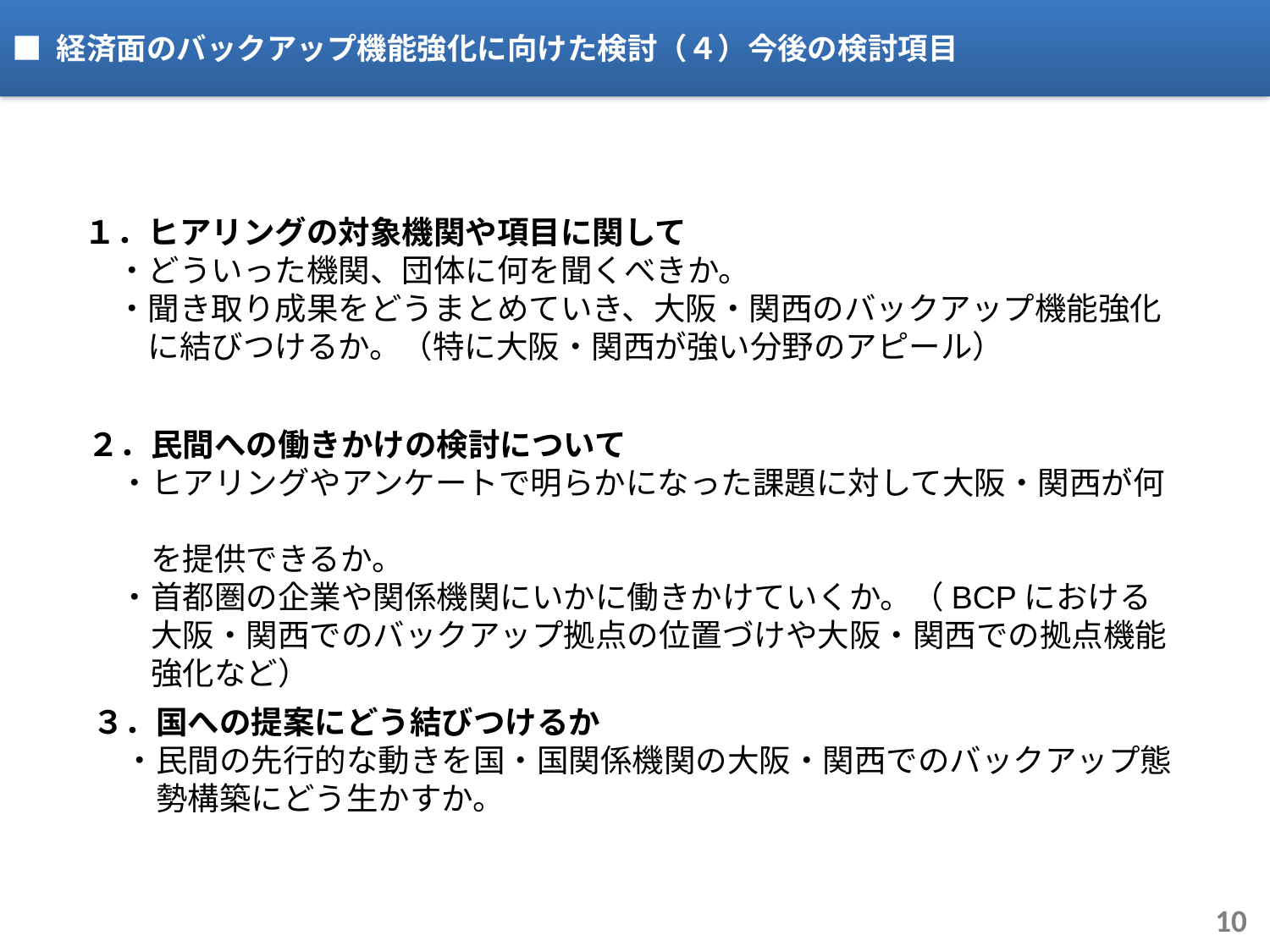

■ 経済面のバックアップ機能強化に向けた検討（４）今後の検討項目
１．ヒアリングの対象機関や項目に関して
　・どういった機関、団体に何を聞くべきか。
　・聞き取り成果をどうまとめていき、大阪・関西のバックアップ機能強化
　　に結びつけるか。（特に大阪・関西が強い分野のアピール）
２．民間への働きかけの検討について
　・ヒアリングやアンケートで明らかになった課題に対して大阪・関西が何
　　を提供できるか。
　・首都圏の企業や関係機関にいかに働きかけていくか。（BCPにおける
　　大阪・関西でのバックアップ拠点の位置づけや大阪・関西での拠点機能
　　強化など）

３．国への提案にどう結びつけるか
　・民間の先行的な動きを国・国関係機関の大阪・関西でのバックアップ態
　　勢構築にどう生かすか。
10